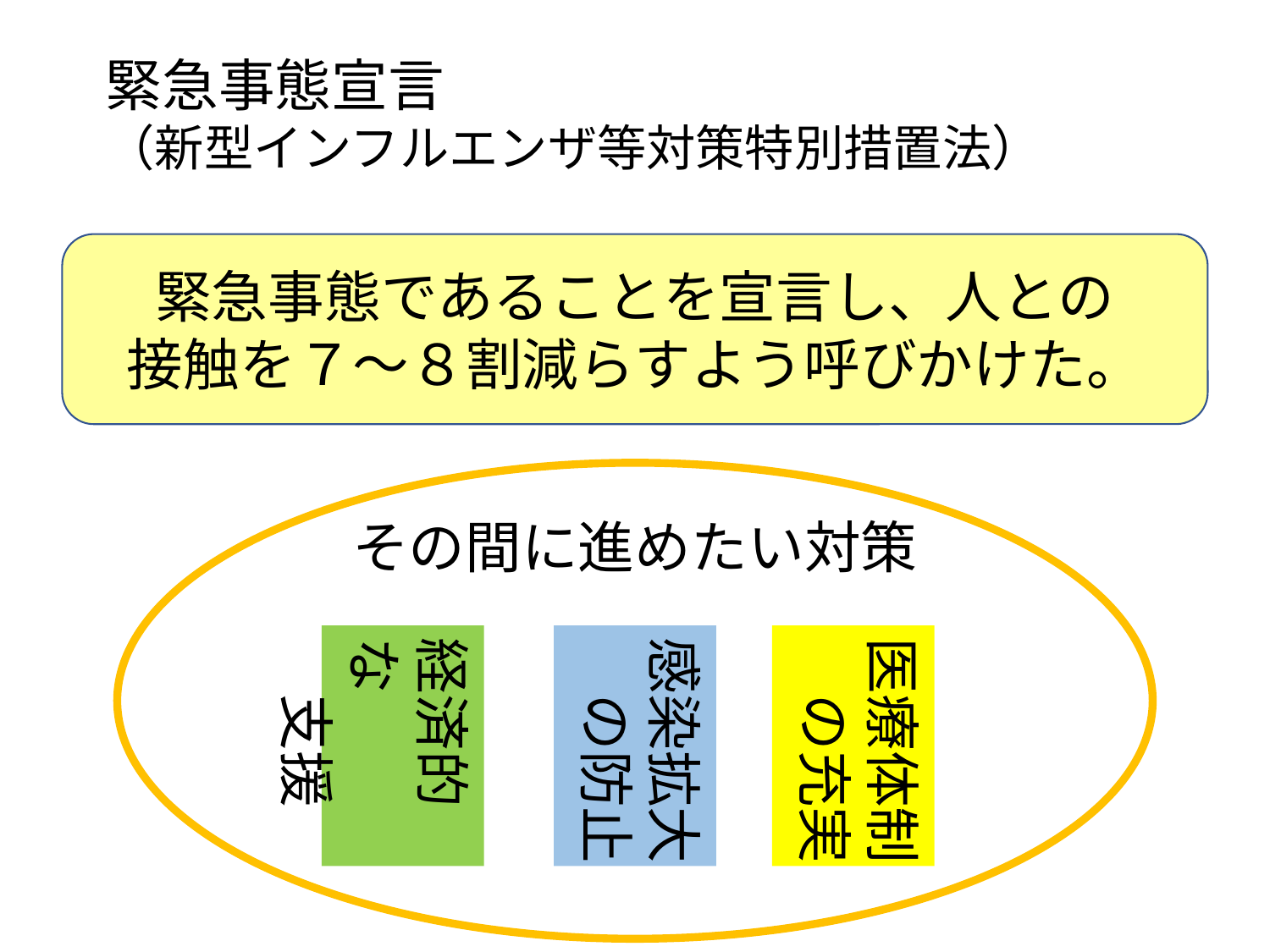

緊急事態宣言
（新型インフルエンザ等対策特別措置法）
緊急事態であることを宣言し、人との
接触を７～８割減らすよう呼びかけた。

その間に進めたい対策
経済的な
　支援
感染拡大
　の防止
医療体制
　の充実